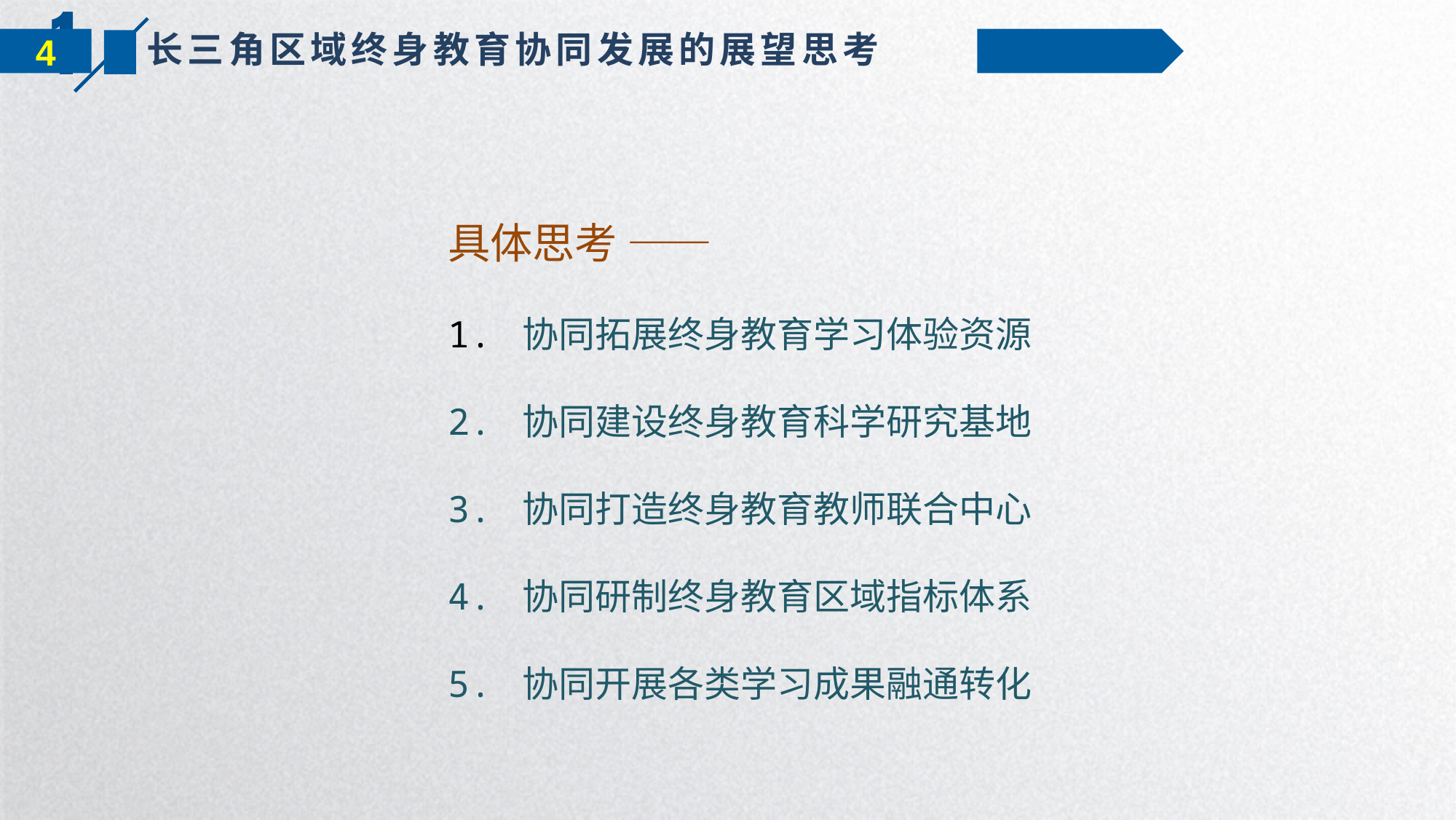

长三角区域终身教育协同发展的展望思考
4

具体思考 ——
1. 协同拓展终身教育学习体验资源
2. 协同建设终身教育科学研究基地
3. 协同打造终身教育教师联合中心
4. 协同研制终身教育区域指标体系
5. 协同开展各类学习成果融通转化